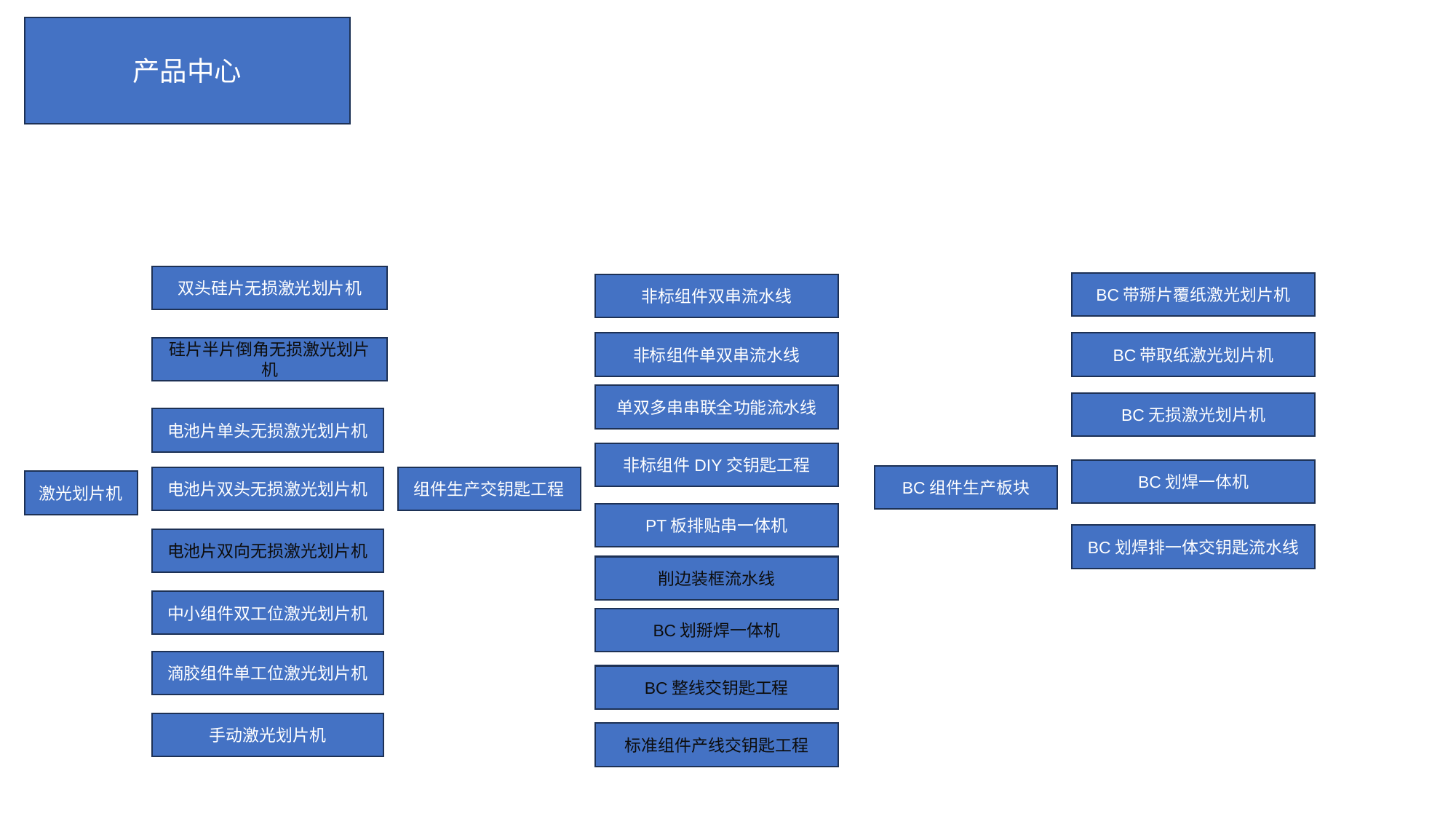

产品中心
双头硅片无损激光划片机
BC带掰片覆纸激光划片机
非标组件双串流水线
非标组件单双串流水线
BC带取纸激光划片机
硅片半片倒角无损激光划片机
单双多串串联全功能流水线
BC无损激光划片机
电池片单头无损激光划片机
非标组件DIY交钥匙工程
BC划焊一体机
BC组件生产板块
电池片双头无损激光划片机
组件生产交钥匙工程
激光划片机
PT板排贴串一体机
BC划焊排一体交钥匙流水线
电池片双向无损激光划片机
削边装框流水线
中小组件双工位激光划片机
BC划掰焊一体机
滴胶组件单工位激光划片机
BC整线交钥匙工程
手动激光划片机
标准组件产线交钥匙工程